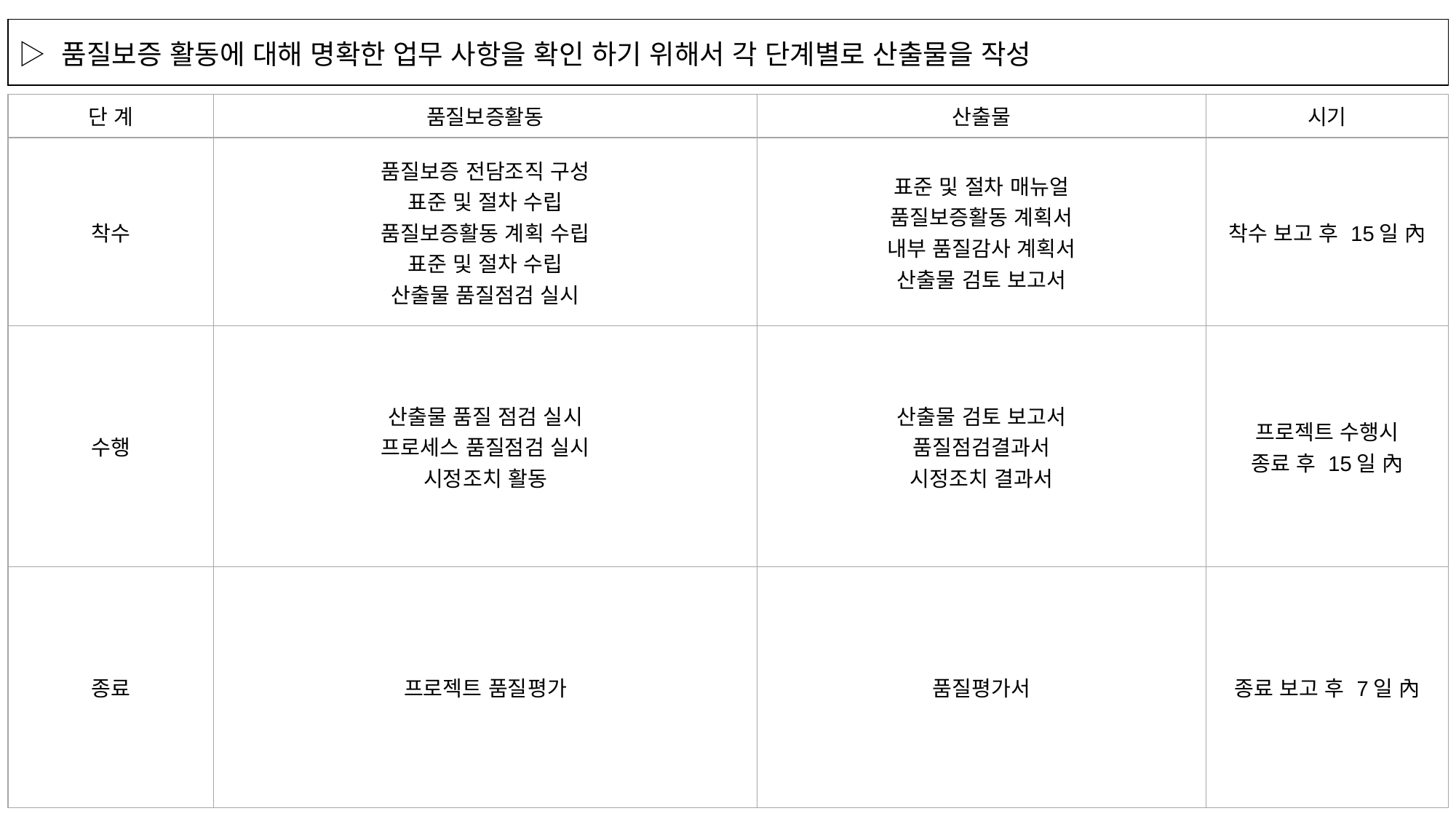

| ▷ 품질보증 활동에 대해 명확한 업무 사항을 확인 하기 위해서 각 단계별로 산출물을 작성 |
| --- |
| 단 계 | 품질보증활동 | 산출물 | 시기 |
| --- | --- | --- | --- |
| 착수 | 품질보증 전담조직 구성 표준 및 절차 수립 품질보증활동 계획 수립 표준 및 절차 수립 산출물 품질점검 실시 | 표준 및 절차 매뉴얼 품질보증활동 계획서 내부 품질감사 계획서 산출물 검토 보고서 | 착수 보고 후 15일 內 |
| 수행 | 산출물 품질 점검 실시 프로세스 품질점검 실시 시정조치 활동 | 산출물 검토 보고서 품질점검결과서 시정조치 결과서 | 프로젝트 수행시 종료 후 15일 內 |
| 종료 | 프로젝트 품질평가 | 품질평가서 | 종료 보고 후 7일 內 |